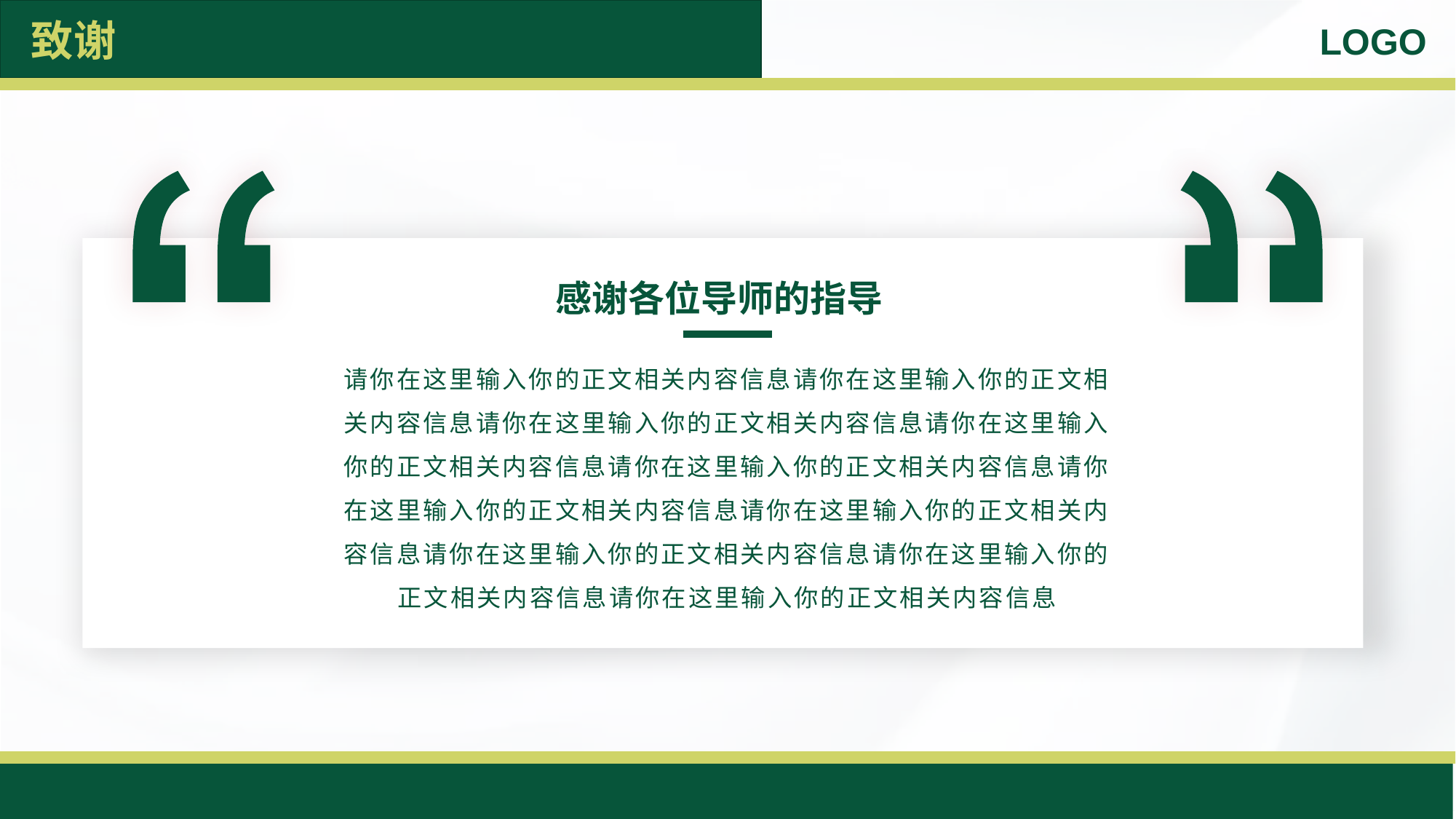

致谢

感谢各位导师的指导
请你在这里输入你的正文相关内容信息请你在这里输入你的正文相关内容信息请你在这里输入你的正文相关内容信息请你在这里输入你的正文相关内容信息请你在这里输入你的正文相关内容信息请你在这里输入你的正文相关内容信息请你在这里输入你的正文相关内容信息请你在这里输入你的正文相关内容信息请你在这里输入你的正文相关内容信息请你在这里输入你的正文相关内容信息